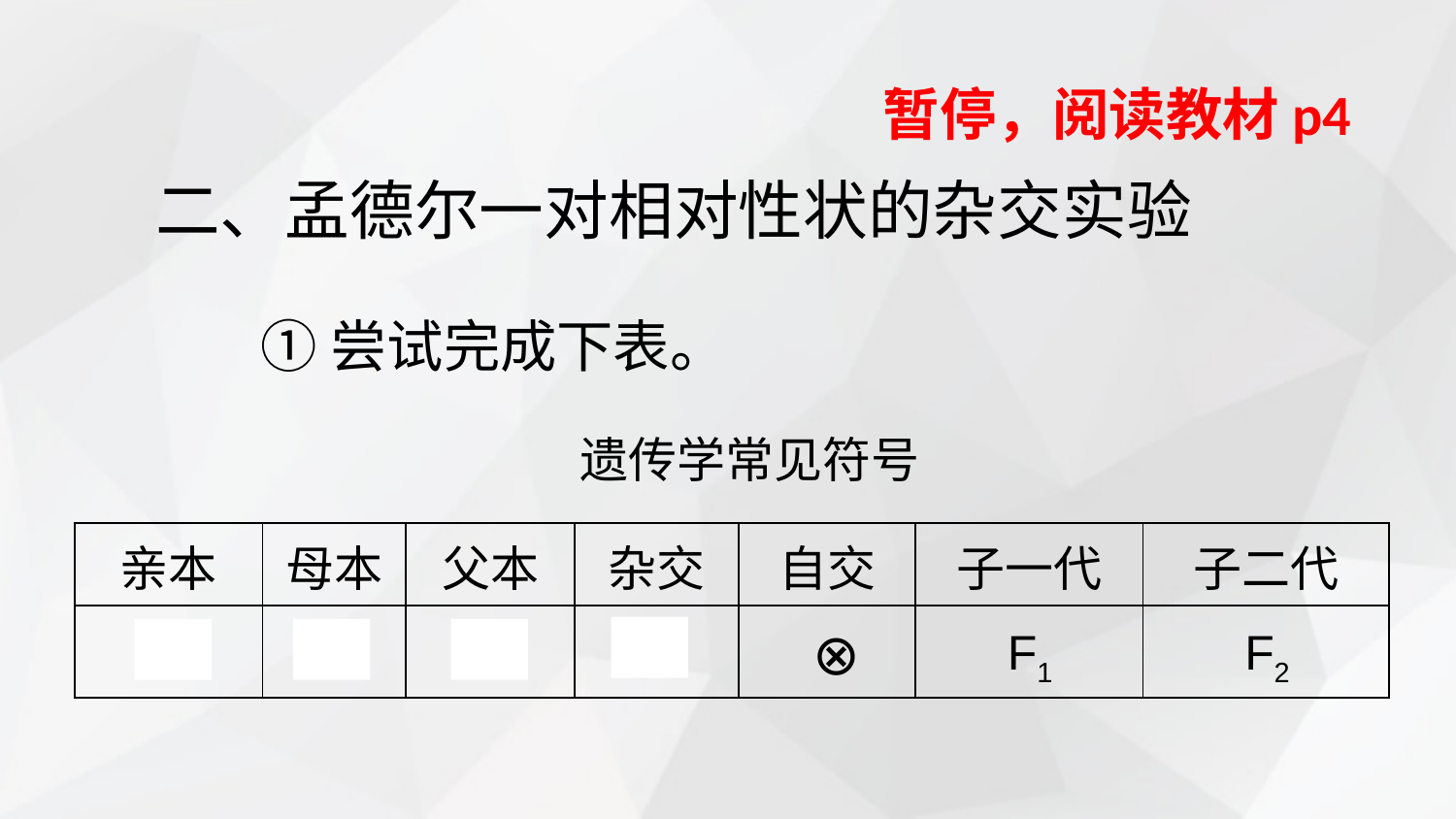

暂停，阅读教材p4
# 二、孟德尔一对相对性状的杂交实验
         ①尝试完成下表。
                                      遗传学常见符号
| 亲本 | 母本 | 父本 | 杂交 | 自交 | 子一代 | 子二代 |
| --- | --- | --- | --- | --- | --- | --- |
| P | ♀ | ♂ | × |  |  |  |
⊗
F1
F2